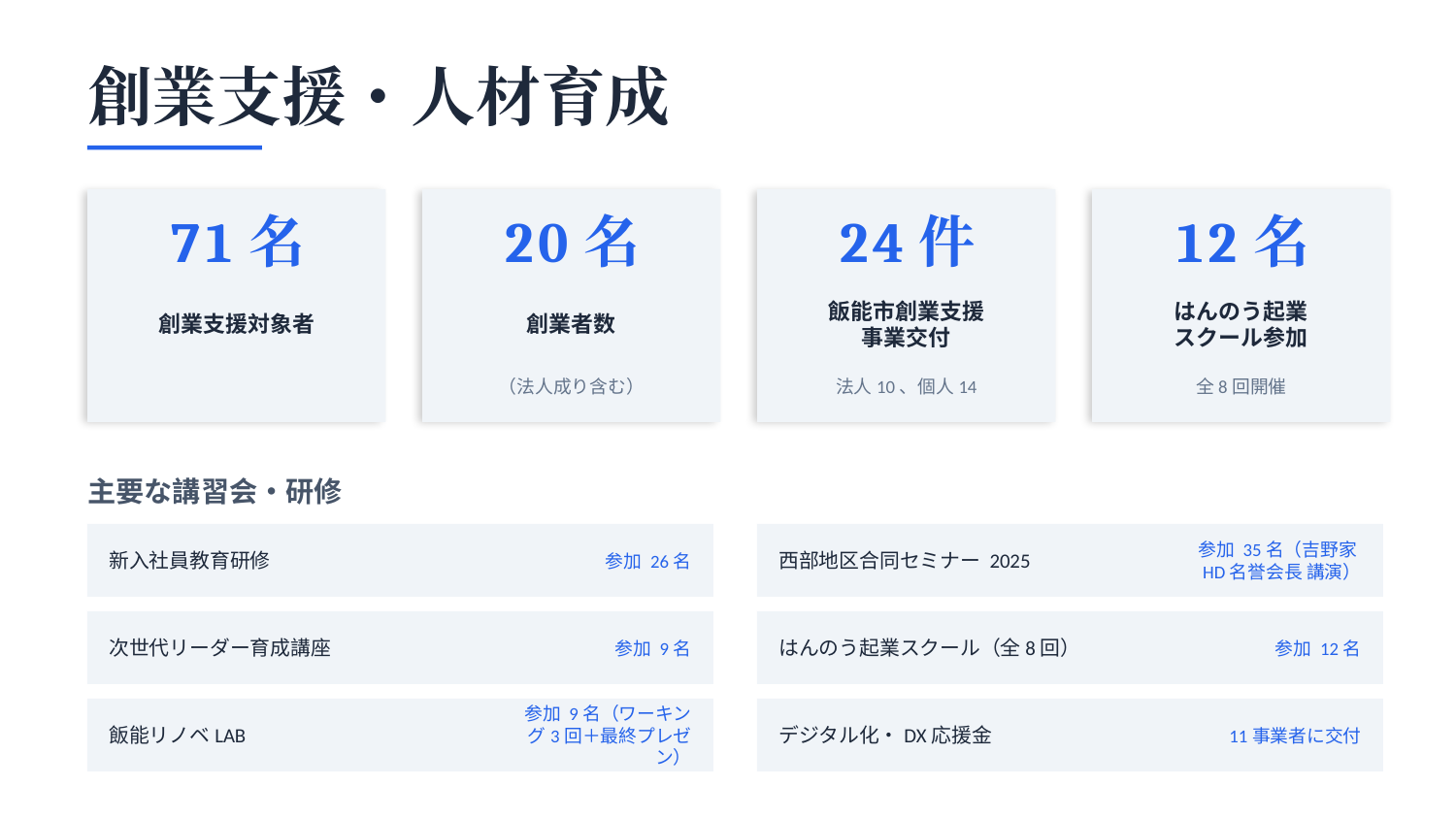

創業支援・人材育成

71名
20名
24件
12名
創業支援対象者
創業者数
飯能市創業支援
事業交付
はんのう起業
スクール参加
（法人成り含む）
法人10、個人14
全8回開催
主要な講習会・研修

新入社員教育研修
参加 26名
西部地区合同セミナー 2025
参加 35名（吉野家HD名誉会長 講演）

次世代リーダー育成講座
参加 9名
はんのう起業スクール（全8回）
参加 12名

飯能リノベLAB
参加 9名（ワーキング3回＋最終プレゼン）
デジタル化・DX応援金
11事業者に交付